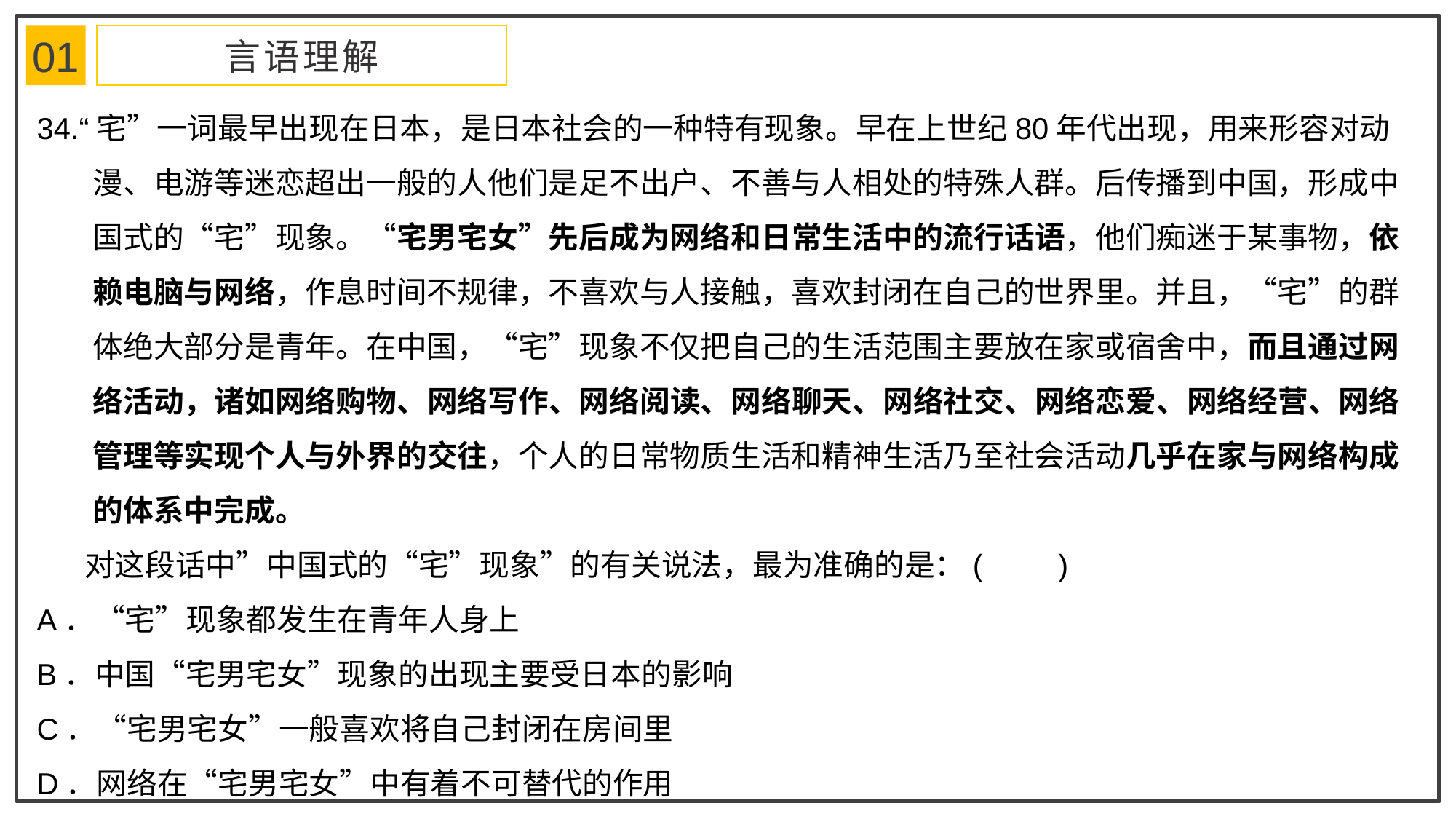

01
言语理解
34.“宅”一词最早出现在日本，是日本社会的一种特有现象。早在上世纪80年代出现，用来形容对动漫、电游等迷恋超出一般的人他们是足不出户、不善与人相处的特殊人群。后传播到中国，形成中国式的“宅”现象。“宅男宅女”先后成为网络和日常生活中的流行话语，他们痴迷于某事物，依赖电脑与网络，作息时间不规律，不喜欢与人接触，喜欢封闭在自己的世界里。并且，“宅”的群体绝大部分是青年。在中国，“宅”现象不仅把自己的生活范围主要放在家或宿舍中，而且通过网络活动，诸如网络购物、网络写作、网络阅读、网络聊天、网络社交、网络恋爱、网络经营、网络管理等实现个人与外界的交往，个人的日常物质生活和精神生活乃至社会活动几乎在家与网络构成的体系中完成。
      对这段话中”中国式的“宅”现象”的有关说法，最为准确的是：(         )
A．“宅”现象都发生在青年人身上
B．中国“宅男宅女”现象的出现主要受日本的影响
C．“宅男宅女”一般喜欢将自己封闭在房间里
D．网络在“宅男宅女”中有着不可替代的作用